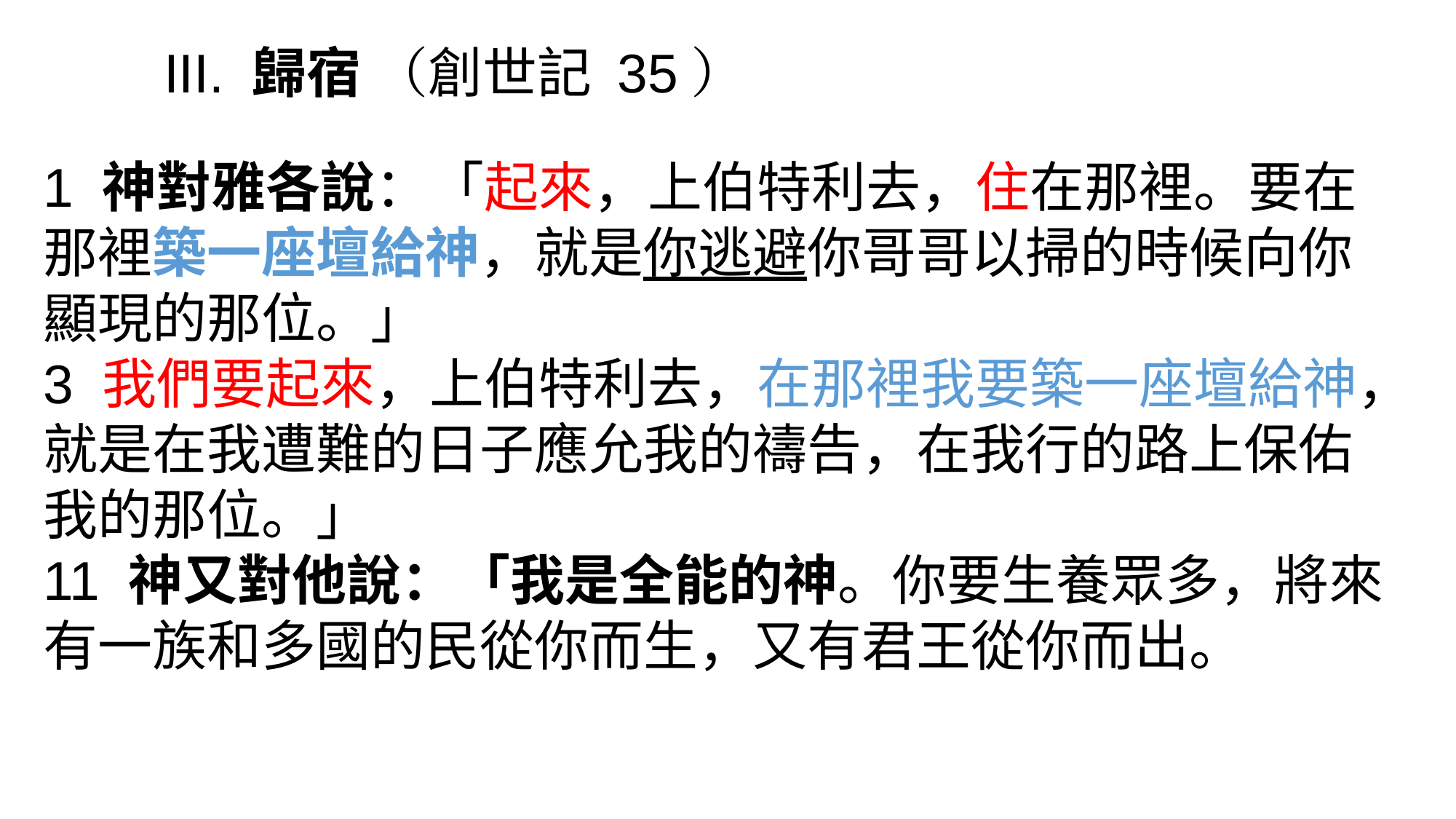

III. 歸宿 （創世記 35）
1 神對雅各說：「起來，上伯特利去，住在那裡。要在那裡築一座壇給神，就是你逃避你哥哥以掃的時候向你顯現的那位。」
3 我們要起來，上伯特利去，在那裡我要築一座壇給神，就是在我遭難的日子應允我的禱告，在我行的路上保佑我的那位。」
11 神又對他說：「我是全能的神。你要生養眾多，將來有一族和多國的民從你而生，又有君王從你而出。